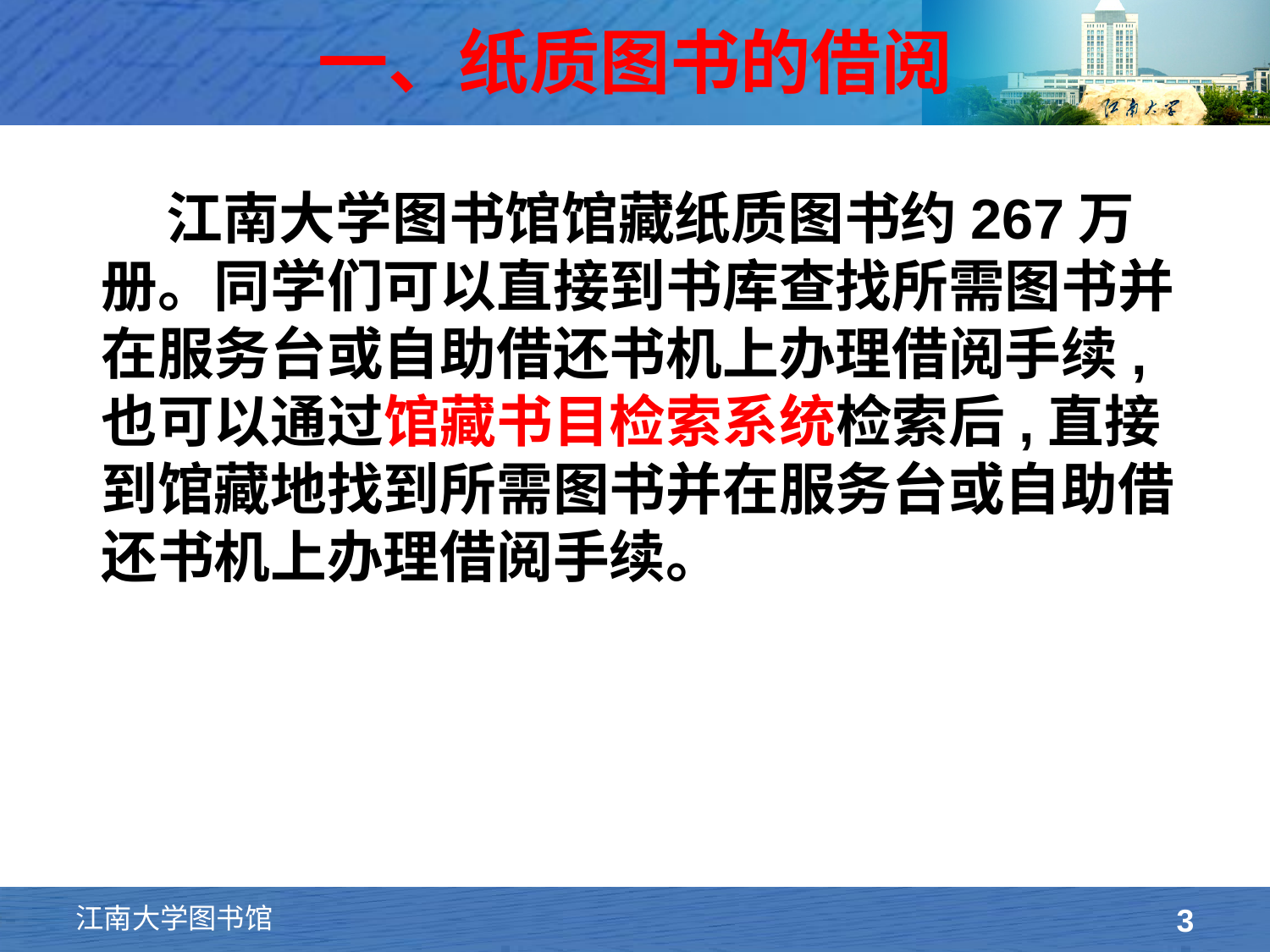

# 一、纸质图书的借阅
    江南大学图书馆馆藏纸质图书约267万册。同学们可以直接到书库查找所需图书并在服务台或自助借还书机上办理借阅手续,也可以通过馆藏书目检索系统检索后,直接到馆藏地找到所需图书并在服务台或自助借还书机上办理借阅手续。